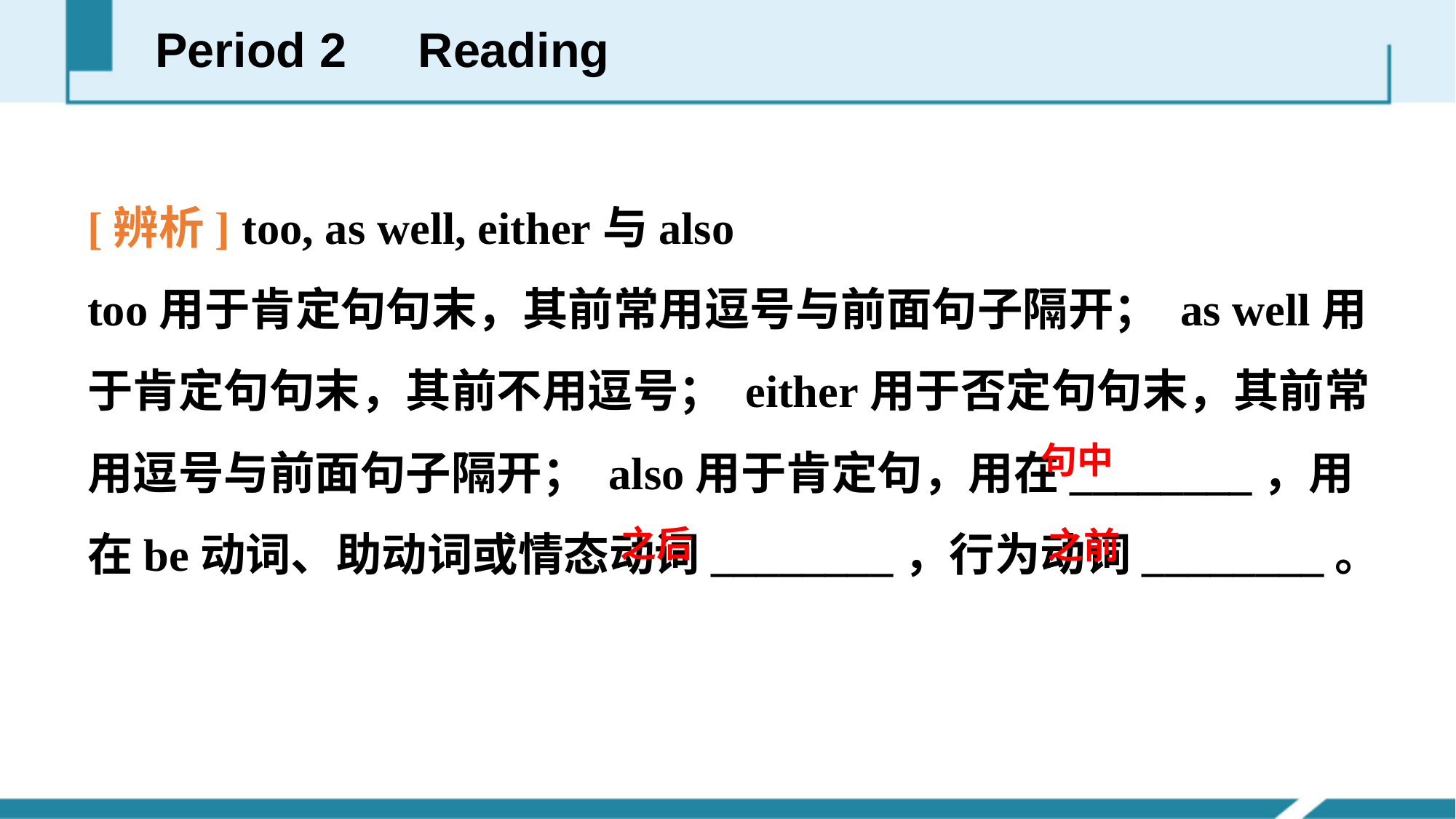

Period 2　Reading
[辨析] too, as well, either与also
too用于肯定句句末，其前常用逗号与前面句子隔开； as well用于肯定句句末，其前不用逗号； either用于否定句句末，其前常用逗号与前面句子隔开； also用于肯定句，用在________，用在be动词、助动词或情态动词________，行为动词________。
句中
之后
之前